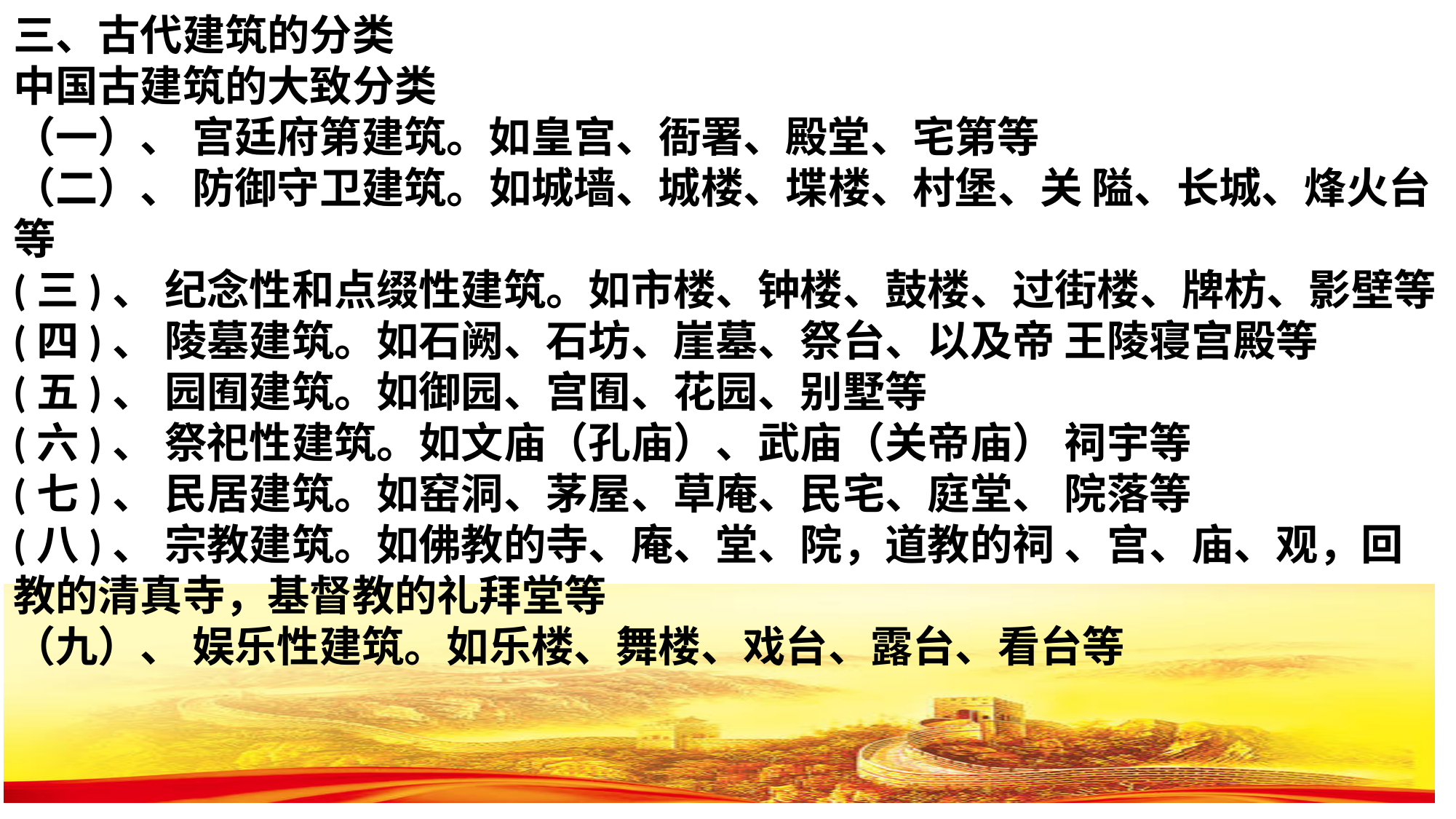

三、古代建筑的分类中国古建筑的大致分类（一）、 宫廷府第建筑。如皇宫、衙署、殿堂、宅第等（二）、 防御守卫建筑。如城墙、城楼、堞楼、村堡、关 隘、长城、烽火台等(三)、 纪念性和点缀性建筑。如市楼、钟楼、鼓楼、过街楼、牌枋、影壁等(四)、 陵墓建筑。如石阙、石坊、崖墓、祭台、以及帝 王陵寝宫殿等(五)、 园囿建筑。如御园、宫囿、花园、别墅等(六)、 祭祀性建筑。如文庙（孔庙）、武庙（关帝庙） 祠宇等(七)、 民居建筑。如窑洞、茅屋、草庵、民宅、庭堂、 院落等(八)、 宗教建筑。如佛教的寺、庵、堂、院，道教的祠 、宫、庙、观，回教的清真寺，基督教的礼拜堂等（九）、 娱乐性建筑。如乐楼、舞楼、戏台、露台、看台等